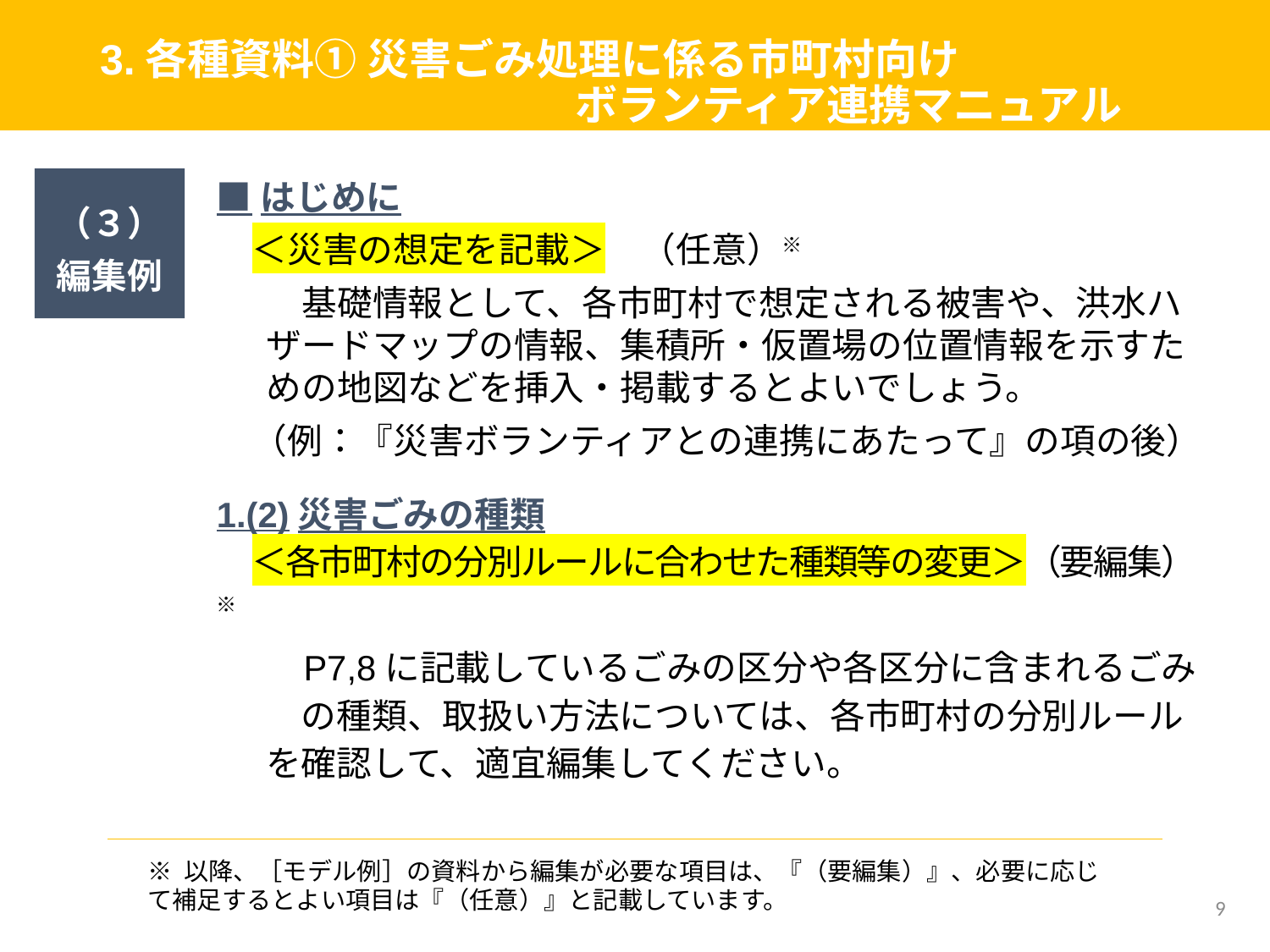

# 3.各種資料① 災害ごみ処理に係る市町村向け 　　　　　　 　　　　　ボランティア連携マニュアル
（３）
編集例
■はじめに
　＜災害の想定を記載＞　（任意）※
　基礎情報として、各市町村で想定される被害や、洪水ハザードマップの情報、集積所・仮置場の位置情報を示すための地図などを挿入・掲載するとよいでしょう。
　（例：『災害ボランティアとの連携にあたって』の項の後）
1.(2)災害ごみの種類
　＜各市町村の分別ルールに合わせた種類等の変更＞（要編集）※
P7,8に記載しているごみの区分や各区分に含まれるごみ　の種類、取扱い方法については、各市町村の分別ルールを確認して、適宜編集してください。
※ 以降、［モデル例］の資料から編集が必要な項目は、『（要編集）』、必要に応じて補足するとよい項目は『（任意）』と記載しています。

9